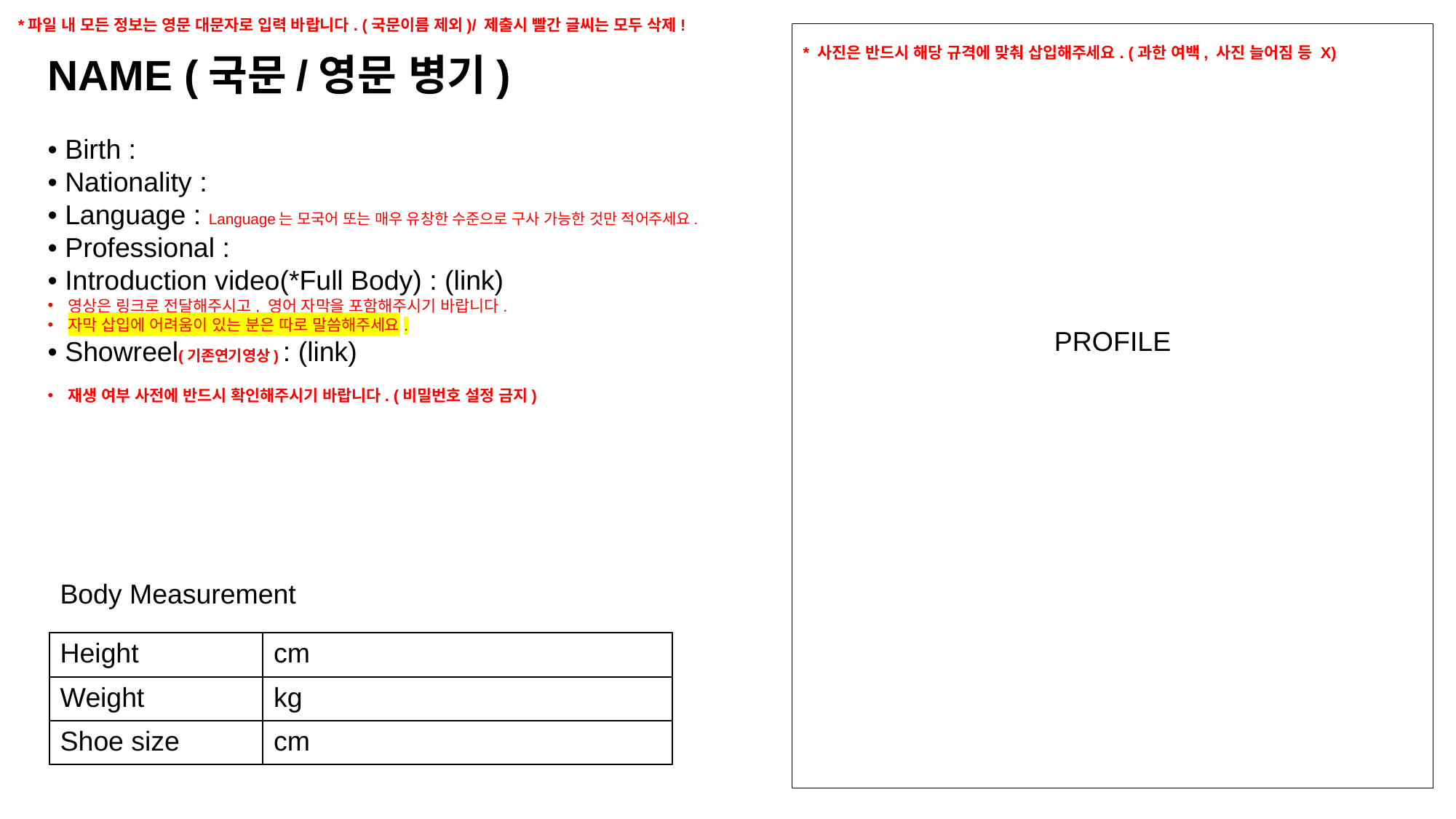

*파일 내 모든 정보는 영문 대문자로 입력 바랍니다. (국문이름 제외)/ 제출시 빨간 글씨는 모두 삭제!

PROFILE

* 사진은 반드시 해당 규격에 맞춰 삽입해주세요. (과한 여백, 사진 늘어짐 등 X)
NAME (국문/영문 병기)

• Birth :
• Nationality :
• Language : Language는 모국어 또는 매우 유창한 수준으로 구사 가능한 것만 적어주세요.
• Professional :
• Introduction video(*Full Body) : (link)
영상은 링크로 전달해주시고, 영어 자막을 포함해주시기 바랍니다.
자막 삽입에 어려움이 있는 분은 따로 말씀해주세요.
• Showreel(기존연기영상) : (link)

재생 여부 사전에 반드시 확인해주시기 바랍니다. (비밀번호 설정 금지)
Body Measurement
| Height | cm |
| --- | --- |
| Weight | kg |
| Shoe size | cm |